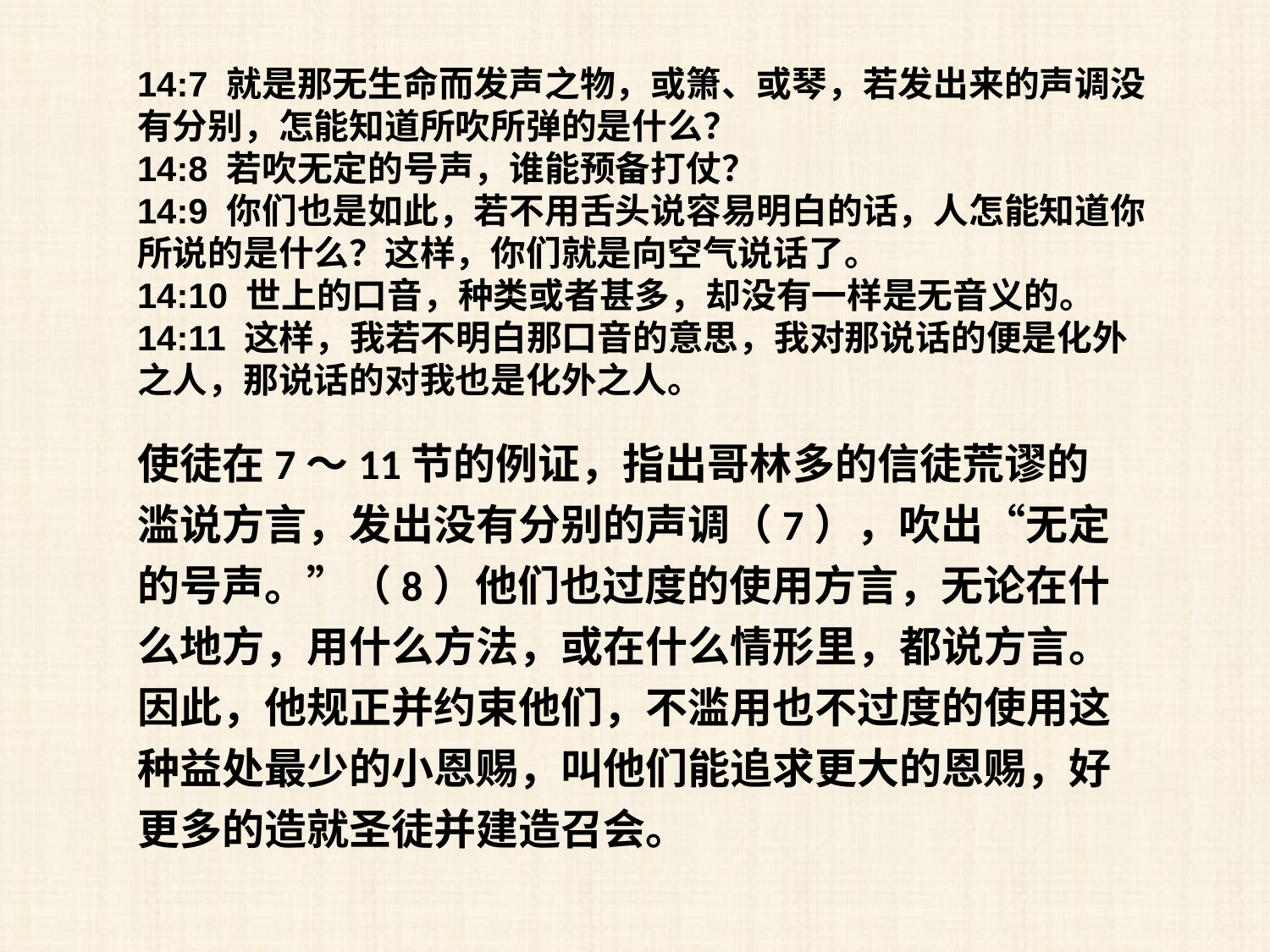

14:7 就是那无生命而发声之物，或箫、或琴，若发出来的声调没有分别，怎能知道所吹所弹的是什么？
14:8 若吹无定的号声，谁能预备打仗？
14:9 你们也是如此，若不用舌头说容易明白的话，人怎能知道你所说的是什么？这样，你们就是向空气说话了。
14:10 世上的口音，种类或者甚多，却没有一样是无音义的。
14:11 这样，我若不明白那口音的意思，我对那说话的便是化外之人，那说话的对我也是化外之人。
使徒在7～11节的例证，指出哥林多的信徒荒谬的滥说方言，发出没有分别的声调（7），吹出“无定的号声。”（8）他们也过度的使用方言，无论在什么地方，用什么方法，或在什么情形里，都说方言。因此，他规正并约束他们，不滥用也不过度的使用这种益处最少的小恩赐，叫他们能追求更大的恩赐，好更多的造就圣徒并建造召会。